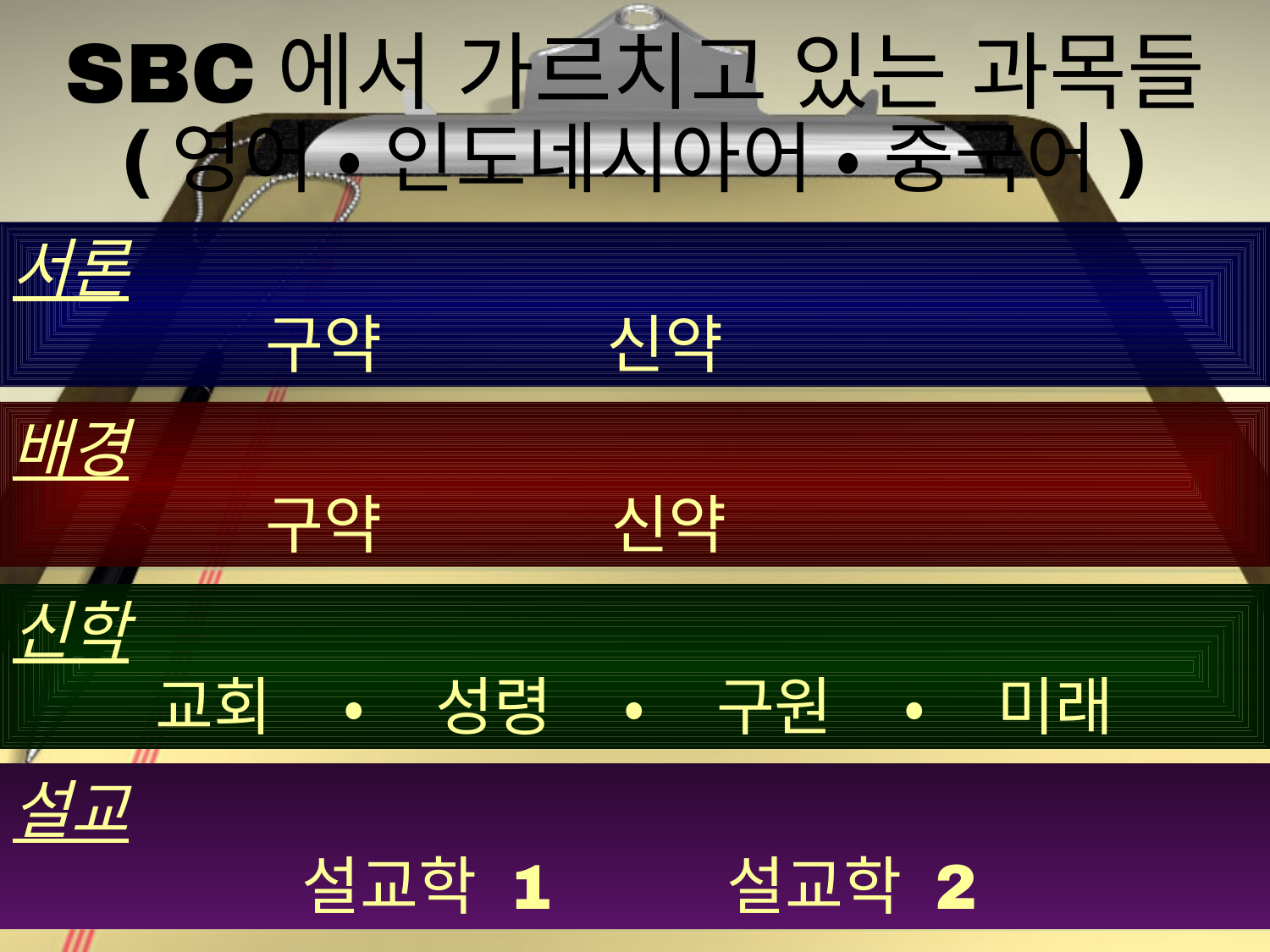

# SBC에서 가르치고 있는 과목들
(영어 • 인도네시아어 • 중국어)
서론
	구약	신약
배경
		구약	신약
신학
교회    •    성령    •    구원    •    미래
설교
설교학 1	 설교학 2